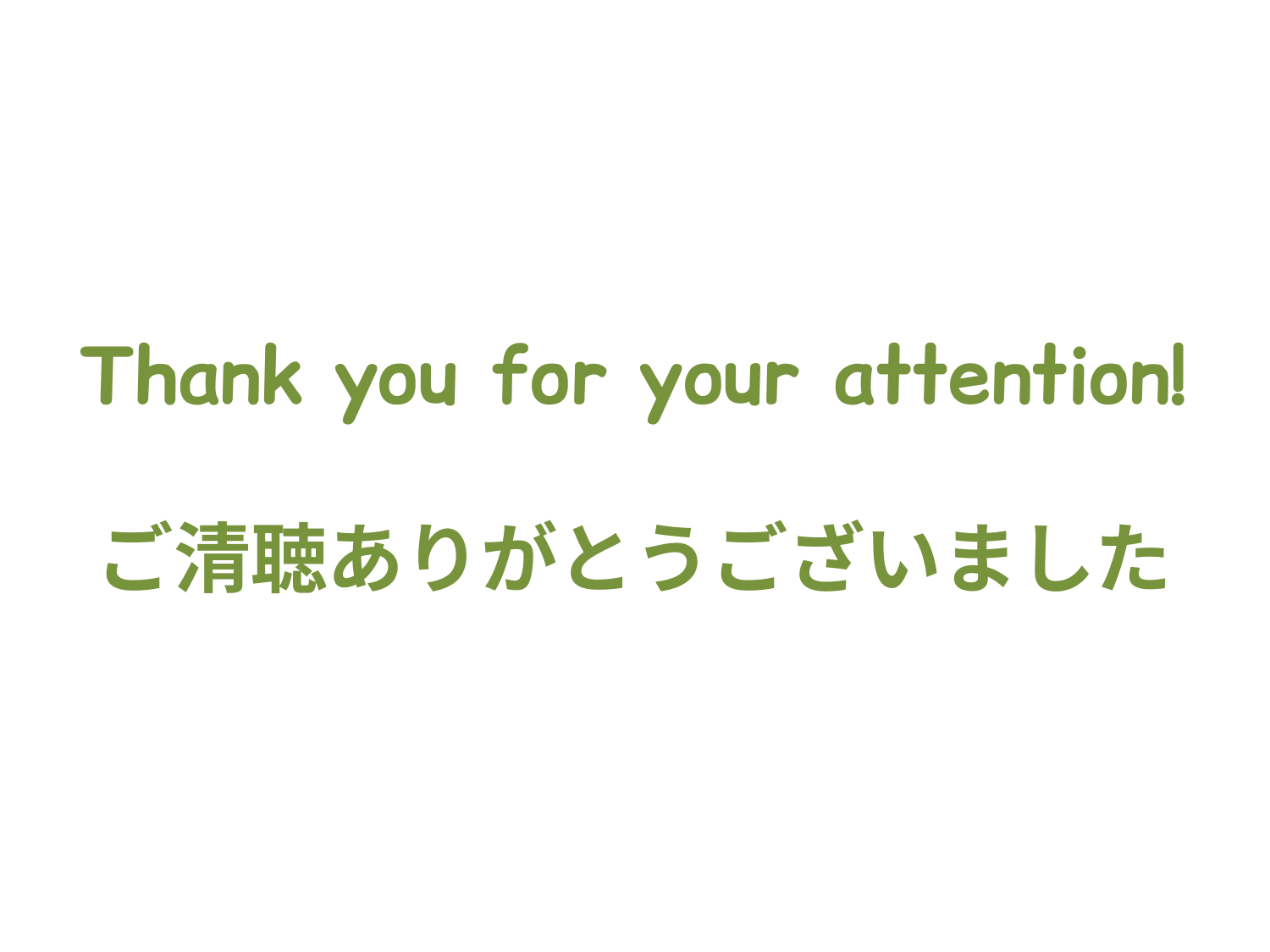

# Thank you for your attention! ご清聴ありがとうございました